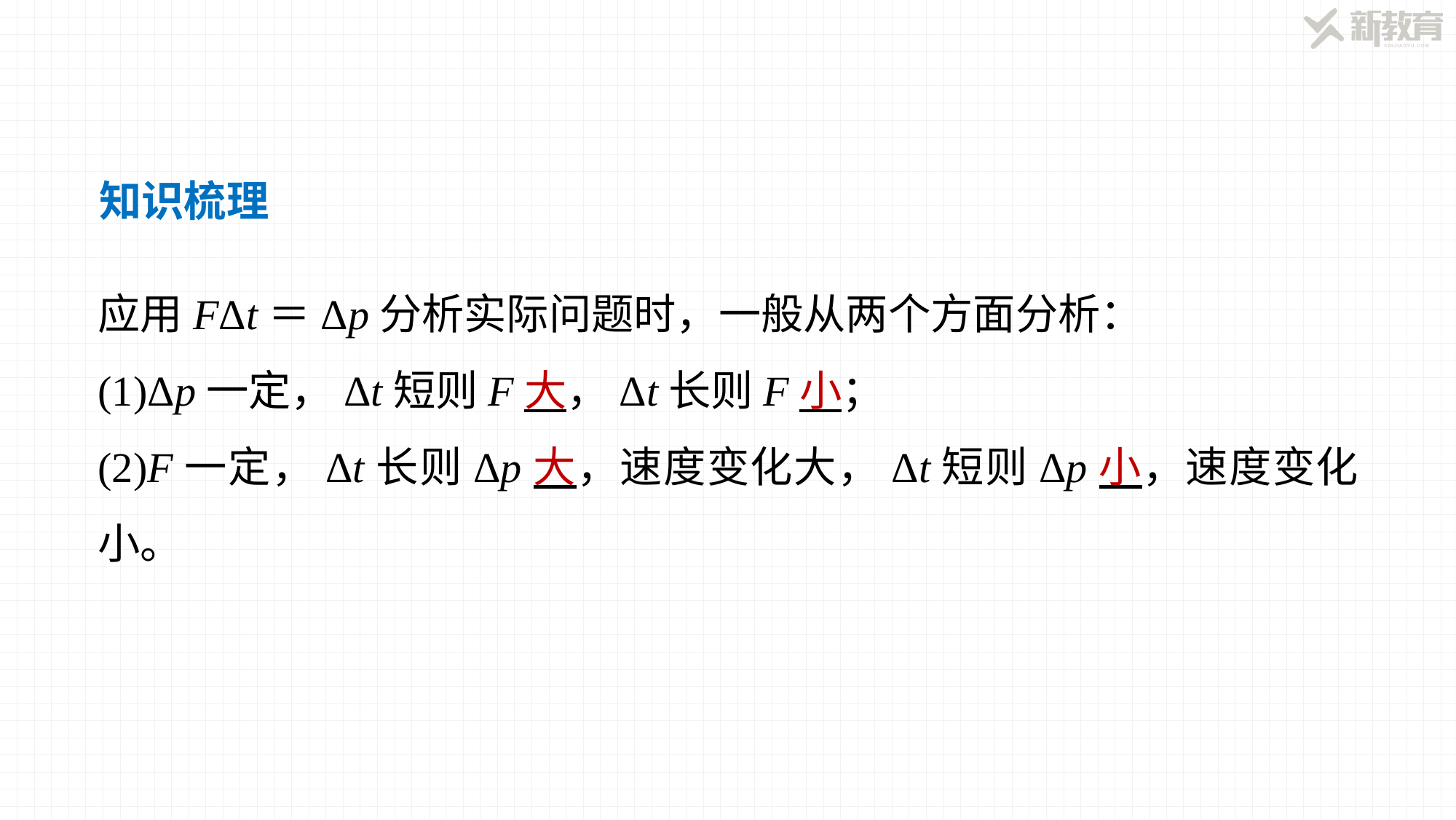

知识梳理
应用FΔt＝Δp分析实际问题时，一般从两个方面分析：
(1)Δp一定，Δt短则F大，Δt长则F小；
(2)F一定，Δt长则Δp大，速度变化大，Δt短则Δp小，速度变化小。